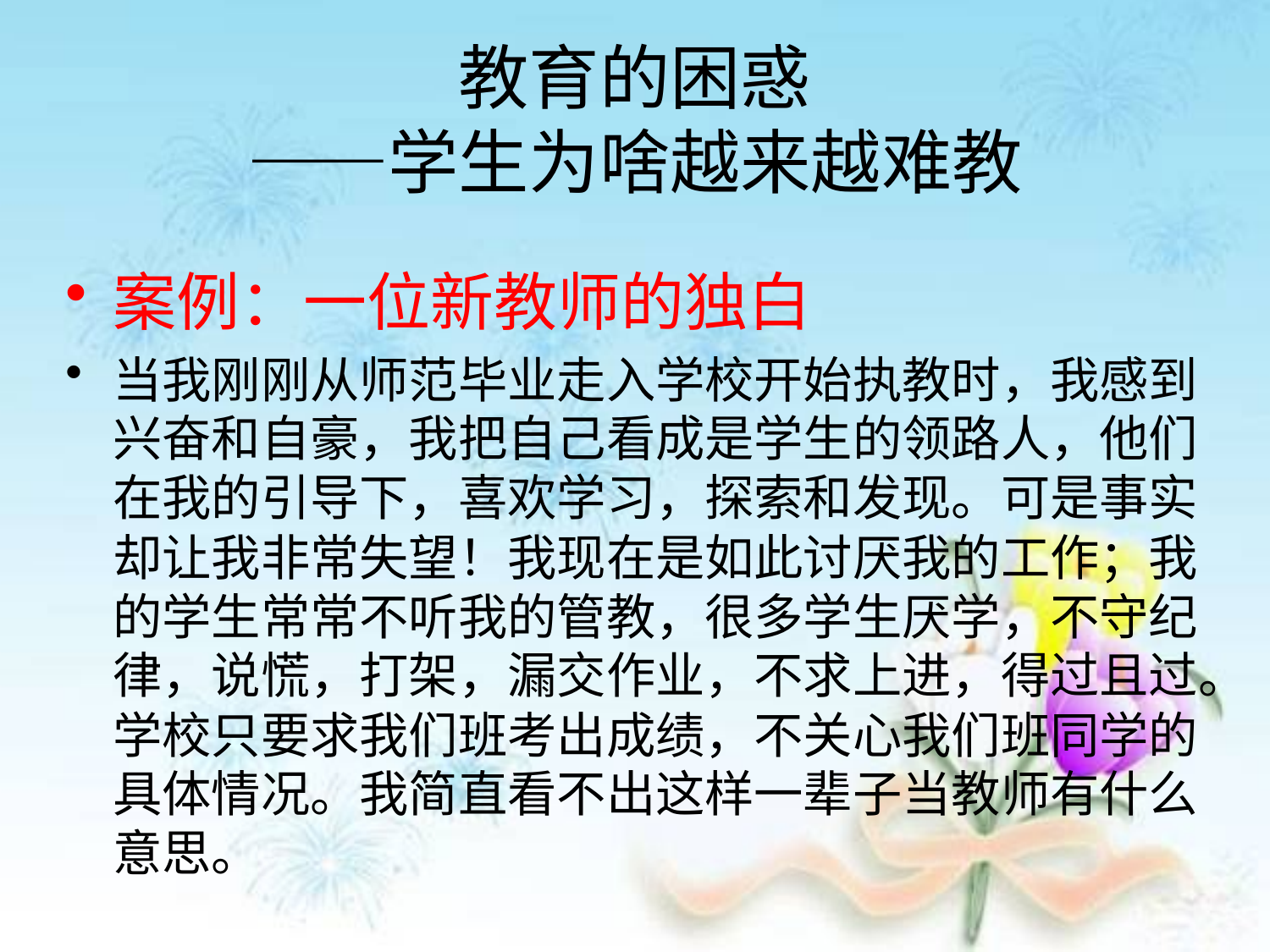

# 教育的困惑 ——学生为啥越来越难教
案例：一位新教师的独白
当我刚刚从师范毕业走入学校开始执教时，我感到兴奋和自豪，我把自己看成是学生的领路人，他们在我的引导下，喜欢学习，探索和发现。可是事实却让我非常失望！我现在是如此讨厌我的工作；我的学生常常不听我的管教，很多学生厌学，不守纪律，说慌，打架，漏交作业，不求上进，得过且过。学校只要求我们班考出成绩，不关心我们班同学的具体情况。我简直看不出这样一辈子当教师有什么意思。